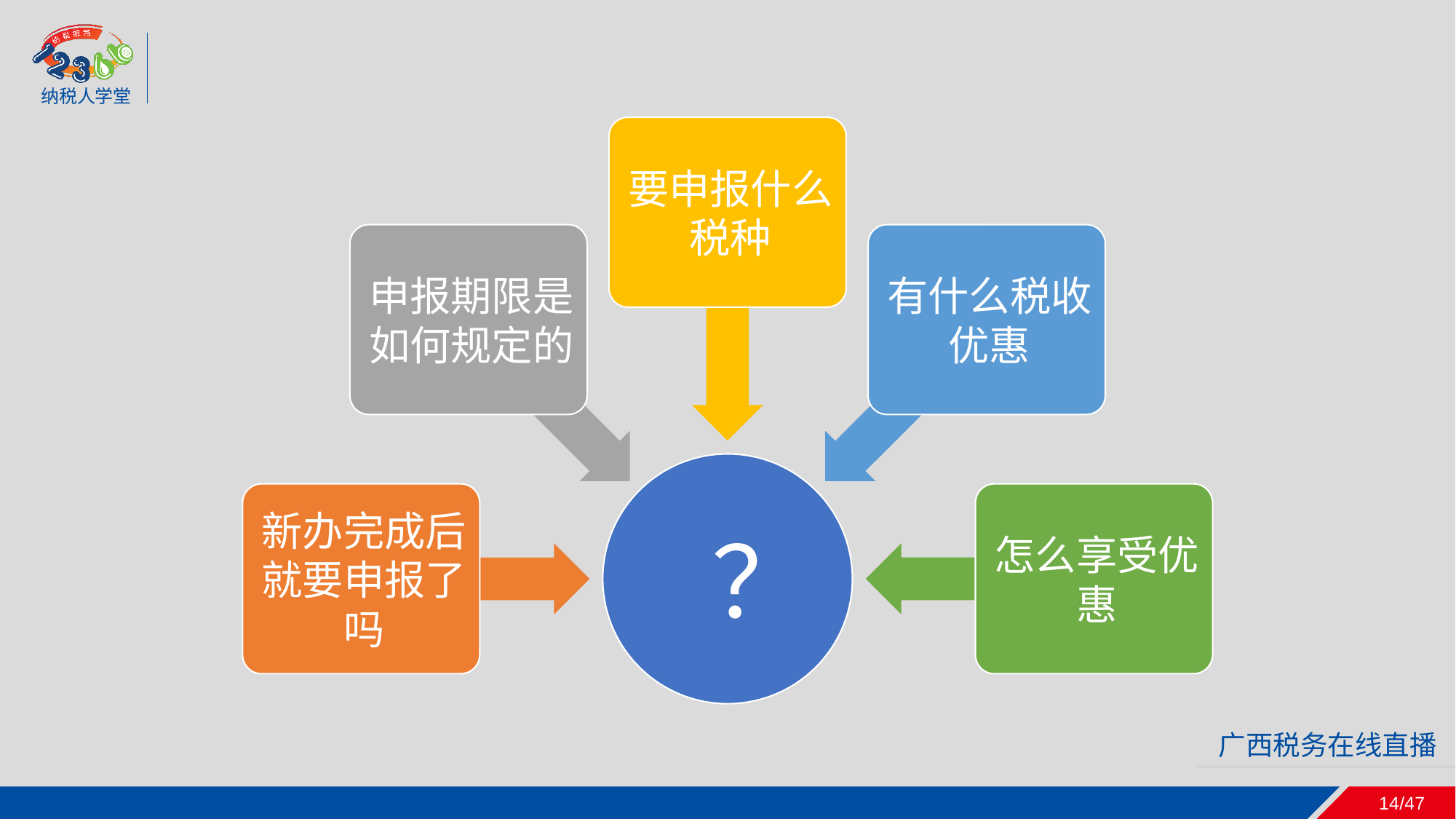

？
新办完成后就要申报了吗
申报期限是如何规定的
要申报什么税种
有什么税收优惠
怎么享受优惠